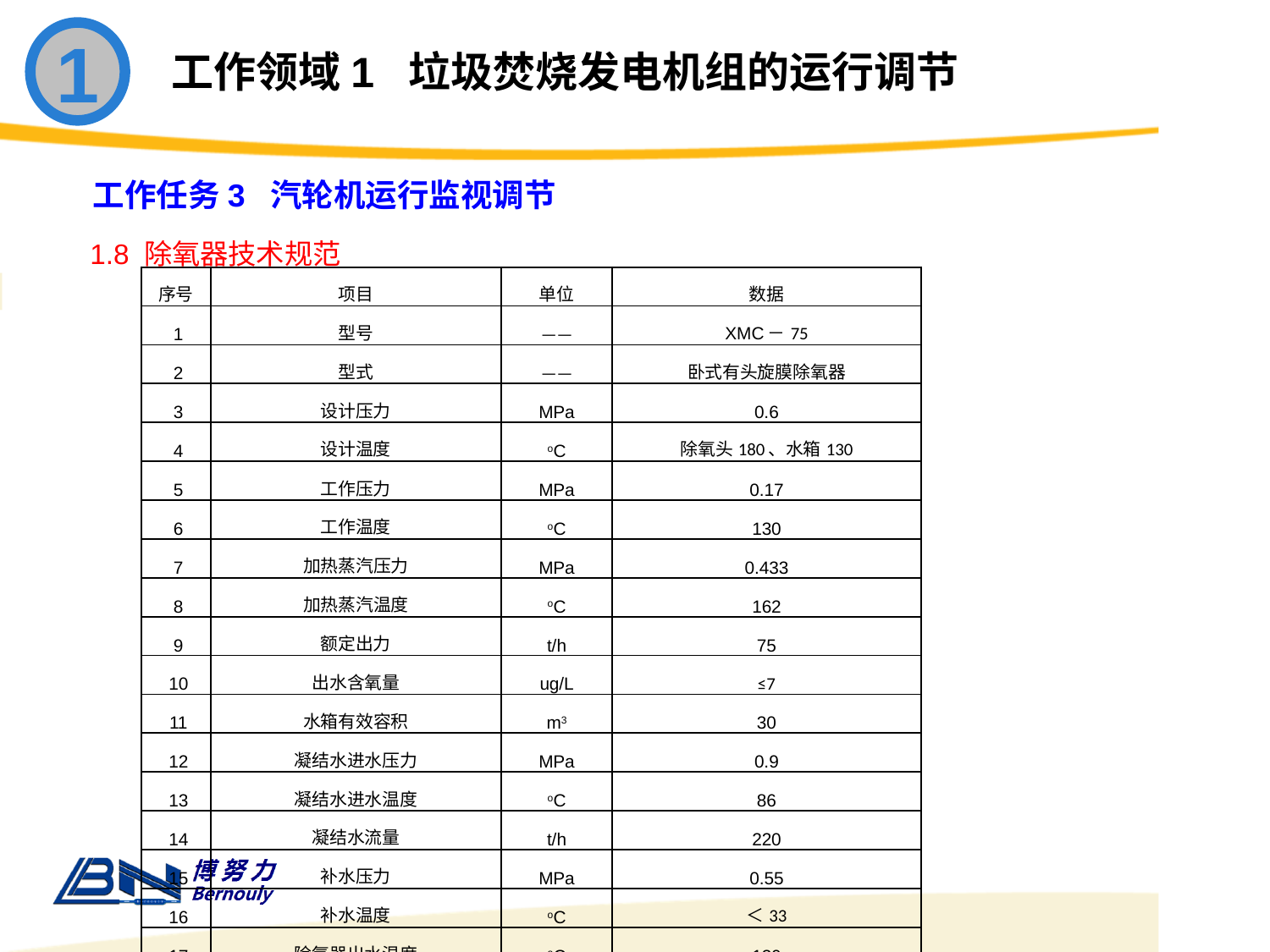

1
工作领域1  垃圾焚烧发电机组的运行调节
工作任务3  汽轮机运行监视调节
1.8 除氧器技术规范

| 序号 | 项目 | 单位 | 数据 |
| --- | --- | --- | --- |
| 1 | 型号 | —— | XMC－75 |
| 2 | 型式 | —— | 卧式有头旋膜除氧器 |
| 3 | 设计压力 | MPa | 0.6 |
| 4 | 设计温度 | oC | 除氧头180、水箱130 |
| 5 | 工作压力 | MPa | 0.17 |
| 6 | 工作温度 | oC | 130 |
| 7 | 加热蒸汽压力 | MPa | 0.433 |
| 8 | 加热蒸汽温度 | oC | 162 |
| 9 | 额定出力 | t/h | 75 |
| 10 | 出水含氧量 | ug/L | ≤7 |
| 11 | 水箱有效容积 | m3 | 30 |
| 12 | 凝结水进水压力 | MPa | 0.9 |
| 13 | 凝结水进水温度 | oC | 86 |
| 14 | 凝结水流量 | t/h | 220 |
| 15 | 补水压力 | MPa | 0.55 |
| 16 | 补水温度 | oC | ＜33 |
| 17 | 除氧器出水温度 | oC | 130 |
| 18 | 数量 | 台 | 4 |